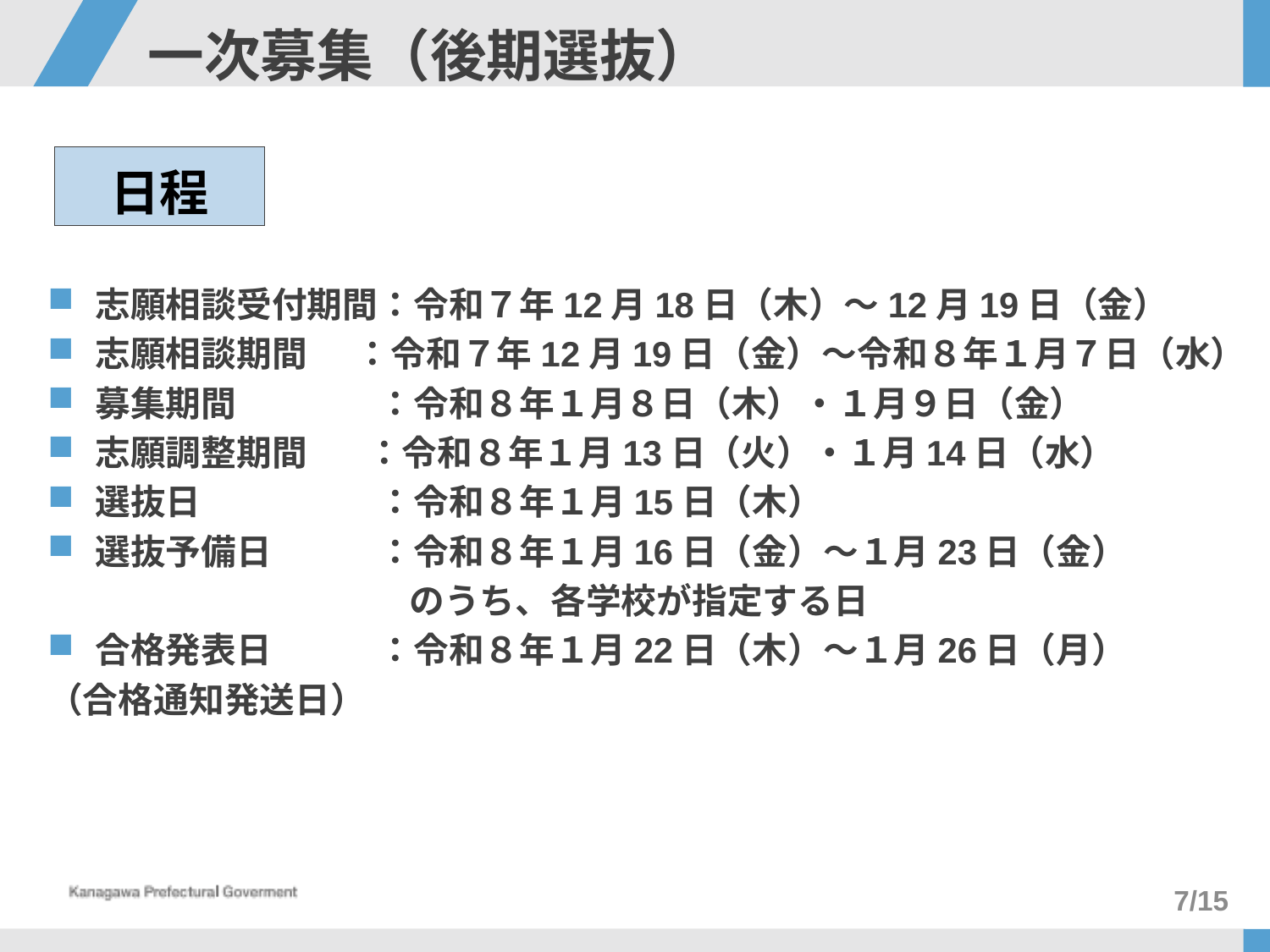

# 一次募集（後期選抜）
日程
志願相談受付期間：令和７年12月18日（木）～12月19日（金）
志願相談期間      ：令和７年12月19日（金）～令和８年１月７日（水）
募集期間　　　　：令和８年１月８日（木）・１月９日（金）
志願調整期間　   ：令和８年１月13日（火）・１月14日（水）
選抜日　　　　　：令和８年１月15日（木）
選抜予備日　　　：令和８年１月16日（金）～１月23日（金）
　　　　　　　　　　 のうち、各学校が指定する日
合格発表日　　　：令和８年１月22日（木）～１月26日（月）
（合格通知発送日）
7/15